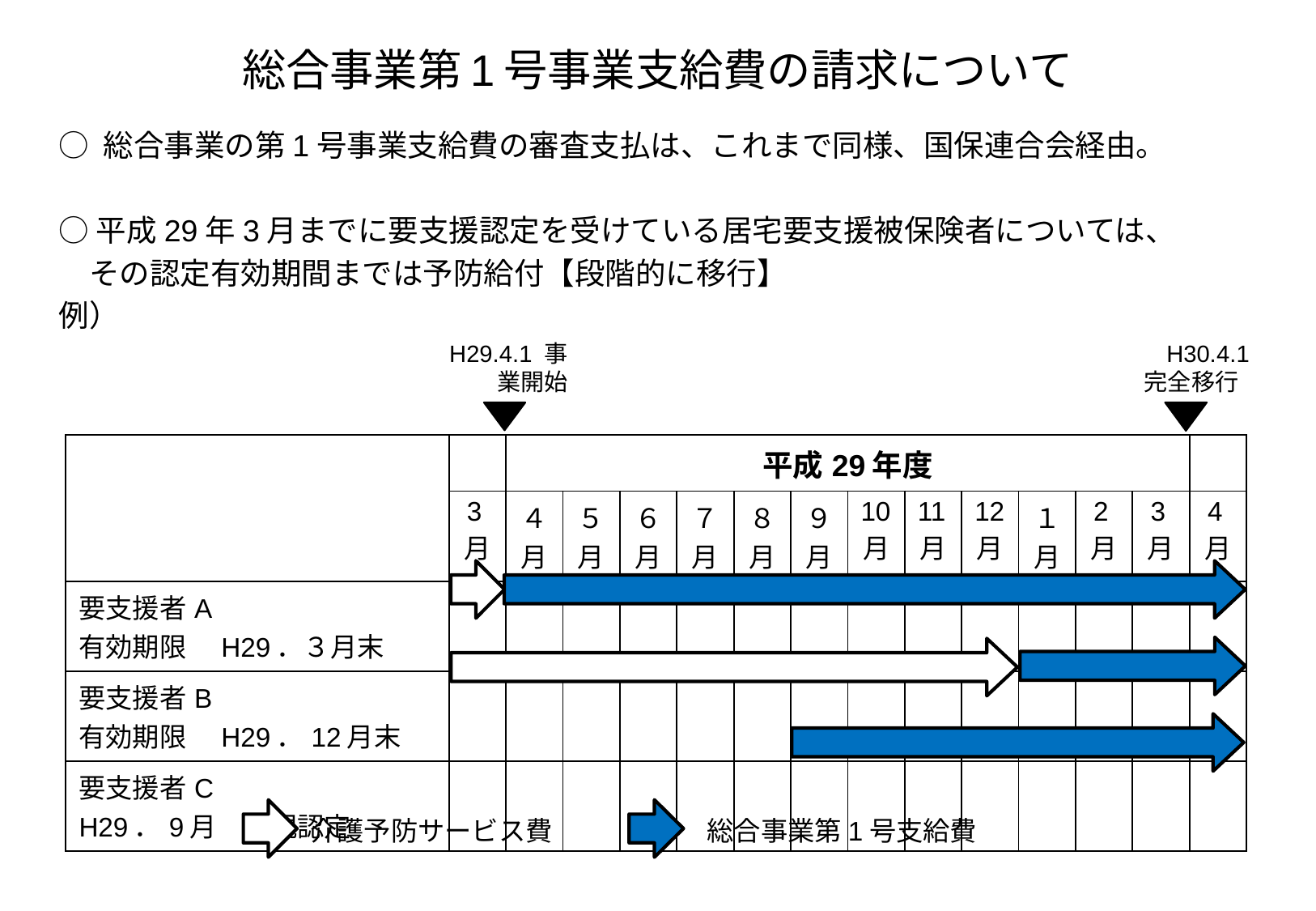

# 総合事業第1号事業支給費の請求について
○ 総合事業の第1号事業支給費の審査支払は、これまで同様、国保連合会経由。

○平成29年3月までに要支援認定を受けている居宅要支援被保険者については、
　その認定有効期間までは予防給付【段階的に移行】
例）

H29.4.1 事業開始
H30.4.1
 完全移行

|  |  | 平成29年度 |  |  |  |  |  |  |  |  |  |  |  |  |
| --- | --- | --- | --- | --- | --- | --- | --- | --- | --- | --- | --- | --- | --- | --- |
|  | 3月 | ４月 | ５月 | ６月 | ７月 | ８月 | ９月 | 10月 | 11月 | 12月 | １月 | 2月 | 3月 | 4月 |
| 要支援者A 有効期限　H29．３月末 |  |  |  |  |  |  |  |  |  |  |  |  |  |  |
| 要支援者B 有効期限　H29．12月末 |  |  |  |  |  |  |  |  |  |  |  |  |  |  |
| 要支援者C H29．9月　新規認定 |  |  |  |  |  |  |  |  |  |  |  |  |  |  |

介護予防サービス費
総合事業第1号支給費